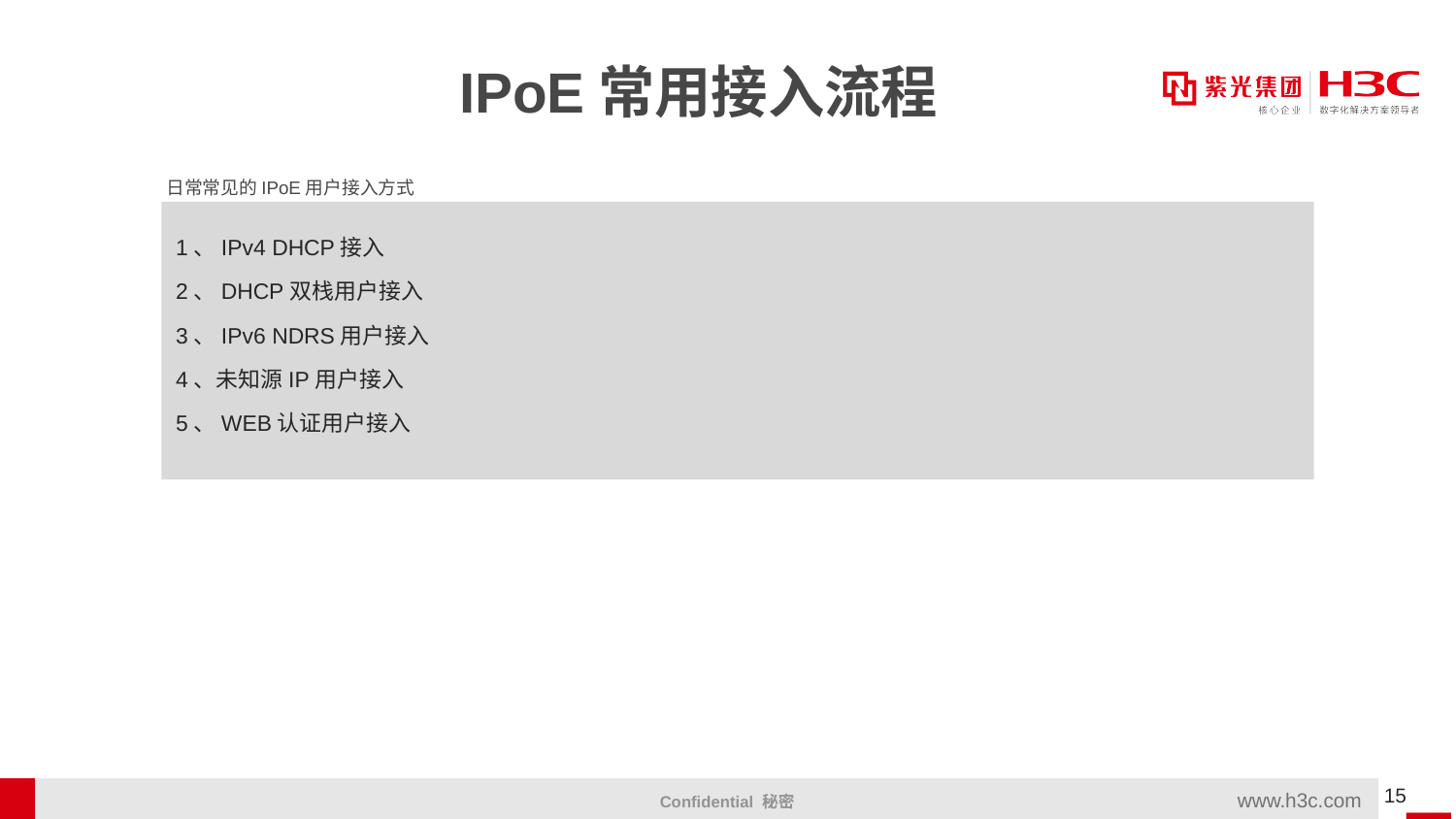

# IPoE常用接入流程
日常常见的IPoE用户接入方式
1、IPv4 DHCP接入
2、DHCP双栈用户接入
3、IPv6 NDRS用户接入
4、未知源IP用户接入
5、WEB认证用户接入